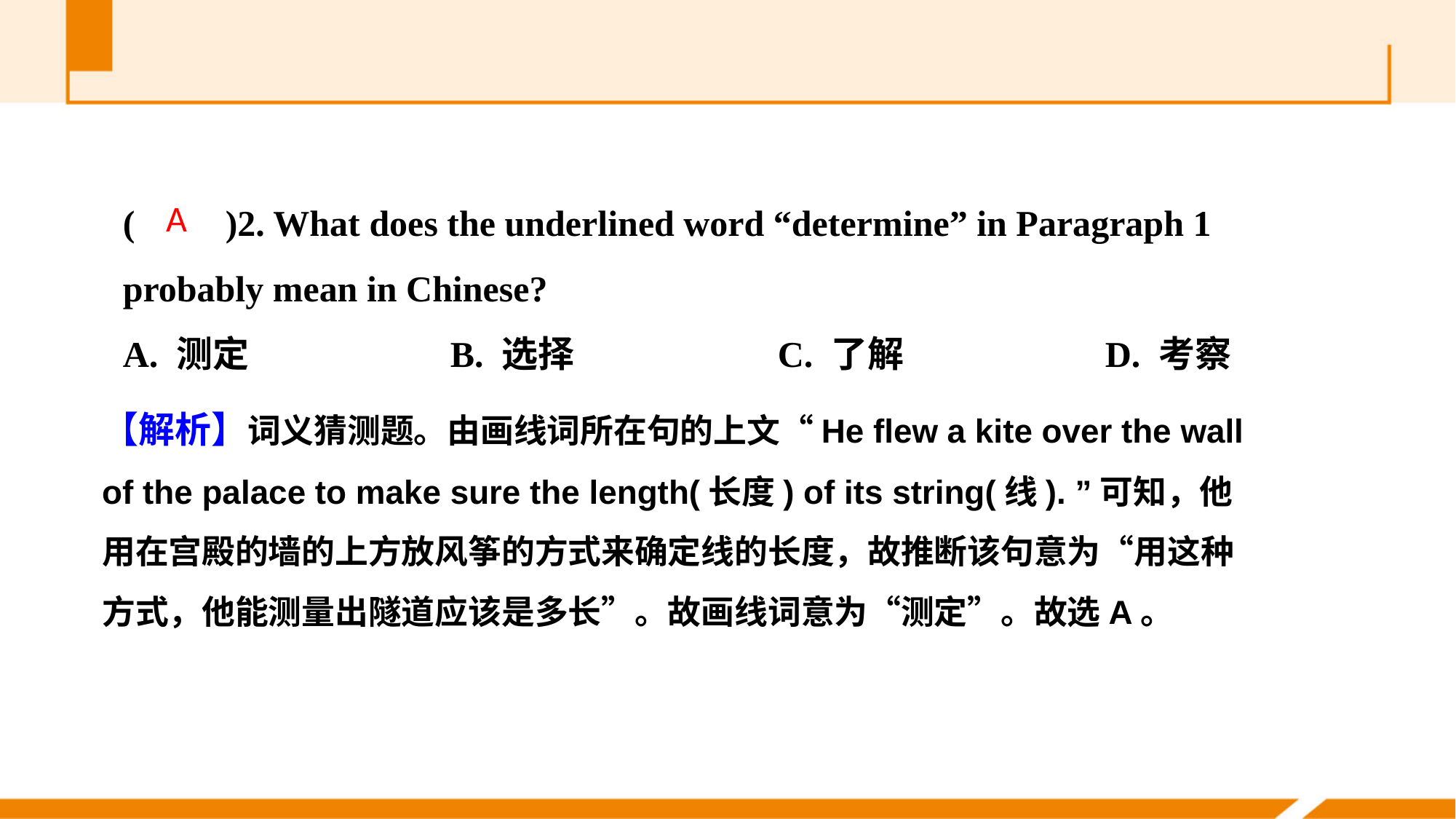

(　　)2. What does the underlined word “determine” in Paragraph 1 probably mean in Chinese?
A. 测定  		B. 选择		C. 了解  		D. 考察
A
【解析】词义猜测题。由画线词所在句的上文“He flew a kite over the wall of the palace to make sure the length(长度) of its string(线). ”可知，他用在宫殿的墙的上方放风筝的方式来确定线的长度，故推断该句意为“用这种方式，他能测量出隧道应该是多长”。故画线词意为“测定”。故选A。